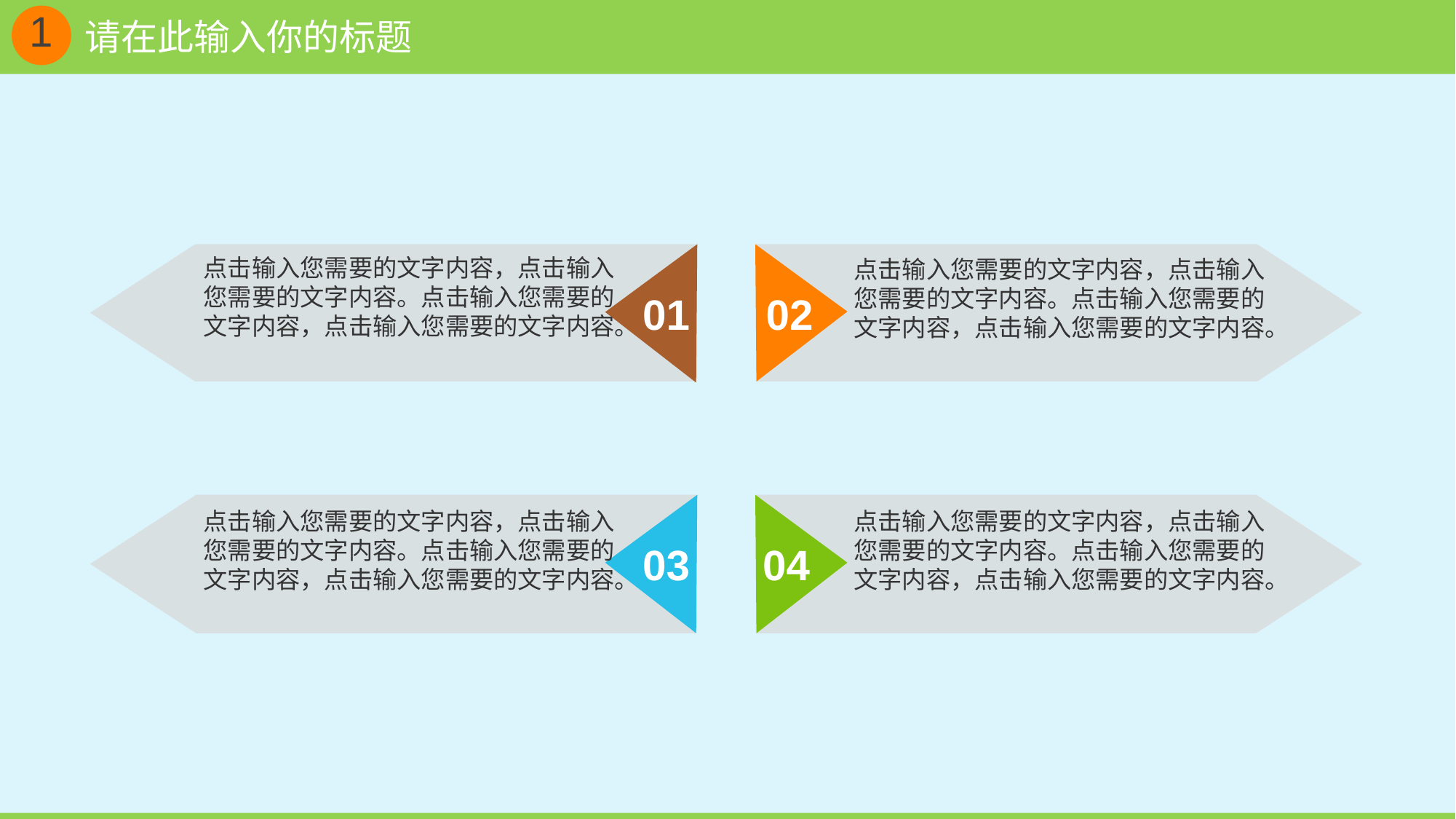

1

请在此输入你的标题

01
02

点击输入您需要的文字内容，点击输入您需要的文字内容。点击输入您需要的文字内容，点击输入您需要的文字内容。
点击输入您需要的文字内容，点击输入您需要的文字内容。点击输入您需要的文字内容，点击输入您需要的文字内容。

03
04

点击输入您需要的文字内容，点击输入您需要的文字内容。点击输入您需要的文字内容，点击输入您需要的文字内容。
点击输入您需要的文字内容，点击输入您需要的文字内容。点击输入您需要的文字内容，点击输入您需要的文字内容。